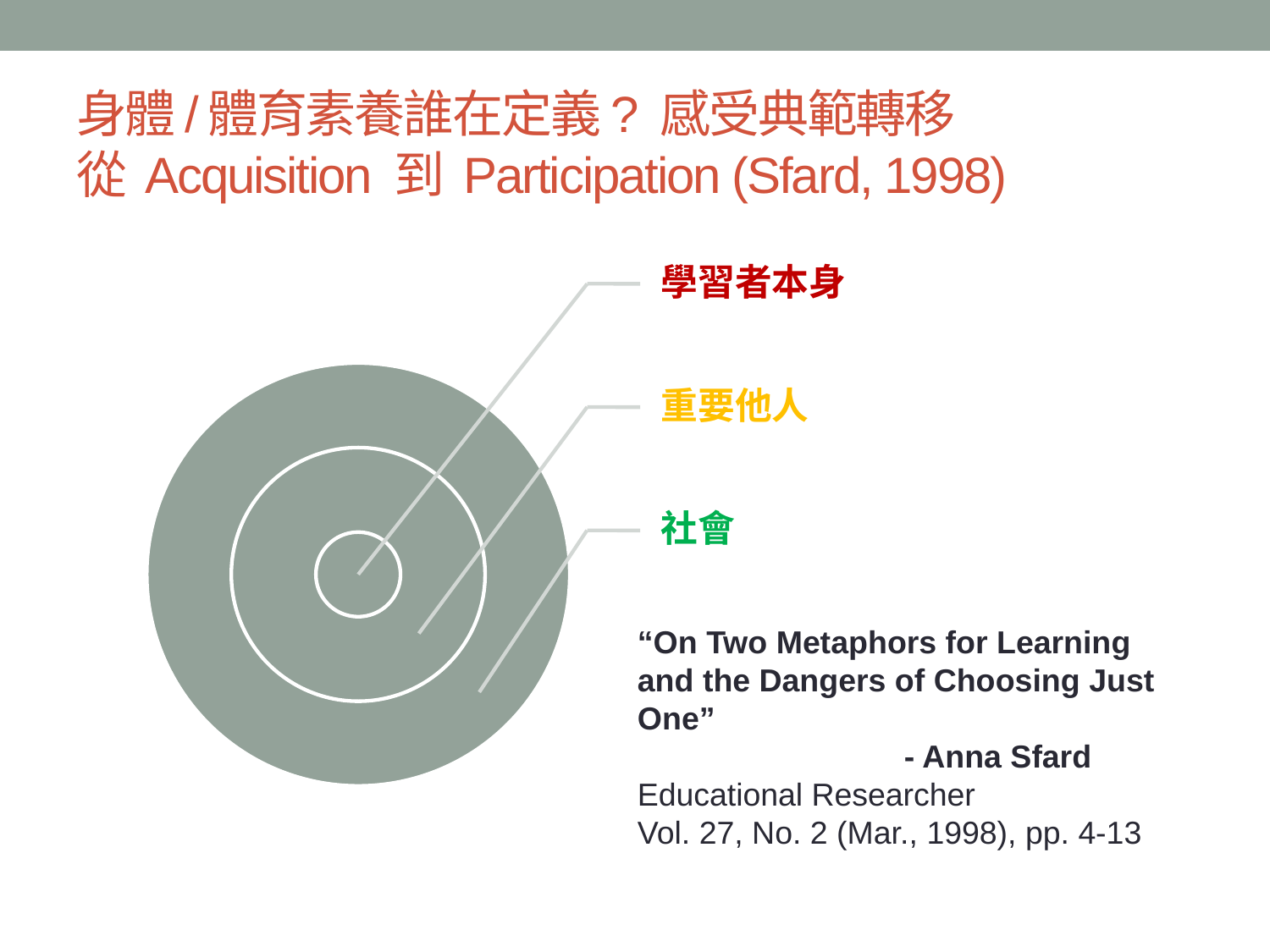

# 身體/體育素養誰在定義? 感受典範轉移 從 Acquisition 到 Participation (Sfard, 1998)
學習者本身
重要他人
社會
“On Two Metaphors for Learning and the Dangers of Choosing Just One”
                              - Anna Sfard
Educational Researcher
Vol. 27, No. 2 (Mar., 1998), pp. 4-13